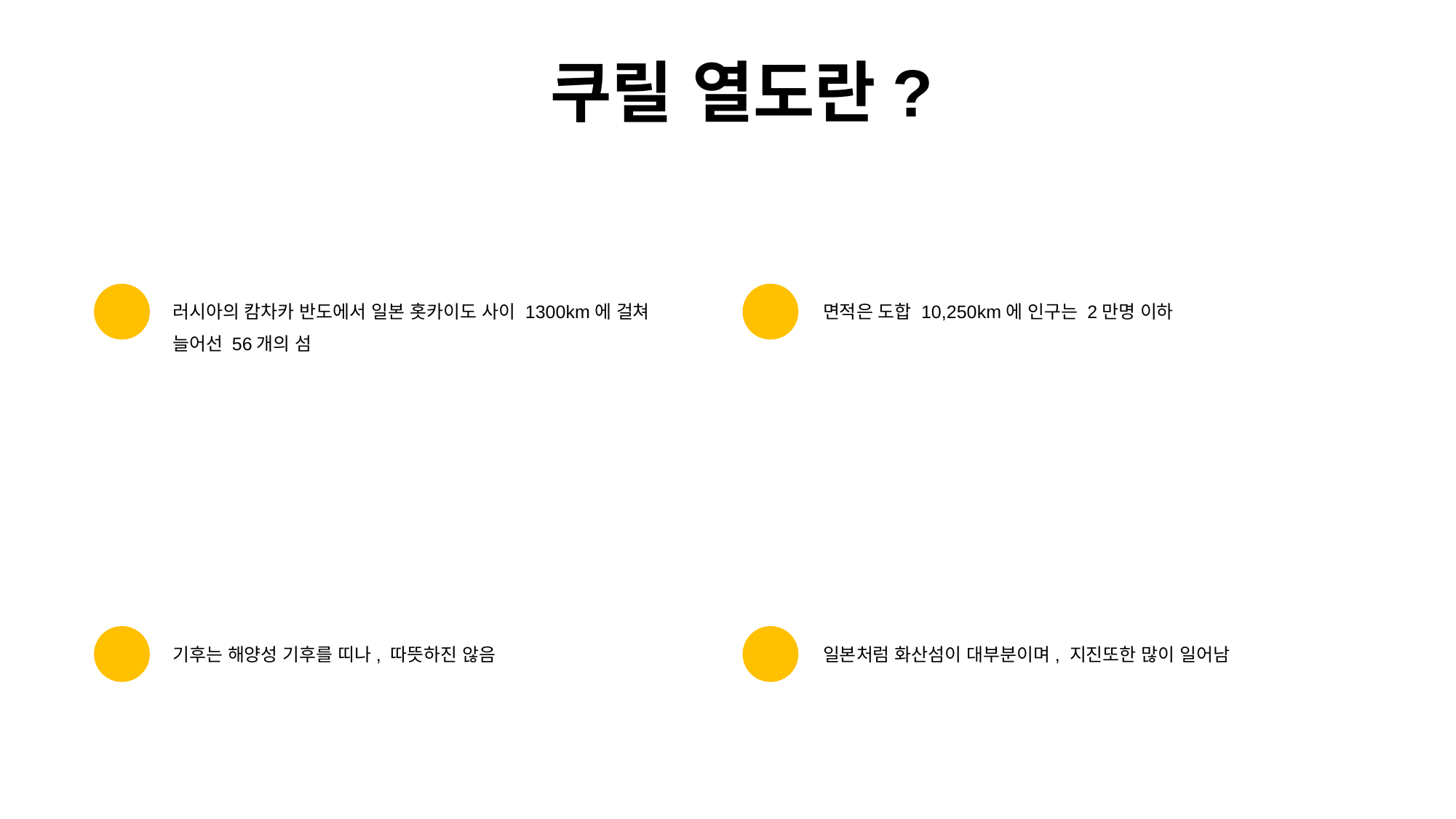

쿠릴 열도란?

러시아의 캄차카 반도에서 일본 홋카이도 사이 1300km에 걸쳐
늘어선 56개의 섬

면적은 도합 10,250km에 인구는 2만명 이하

기후는 해양성 기후를 띠나, 따뜻하진 않음
일본처럼 화산섬이 대부분이며, 지진또한 많이 일어남